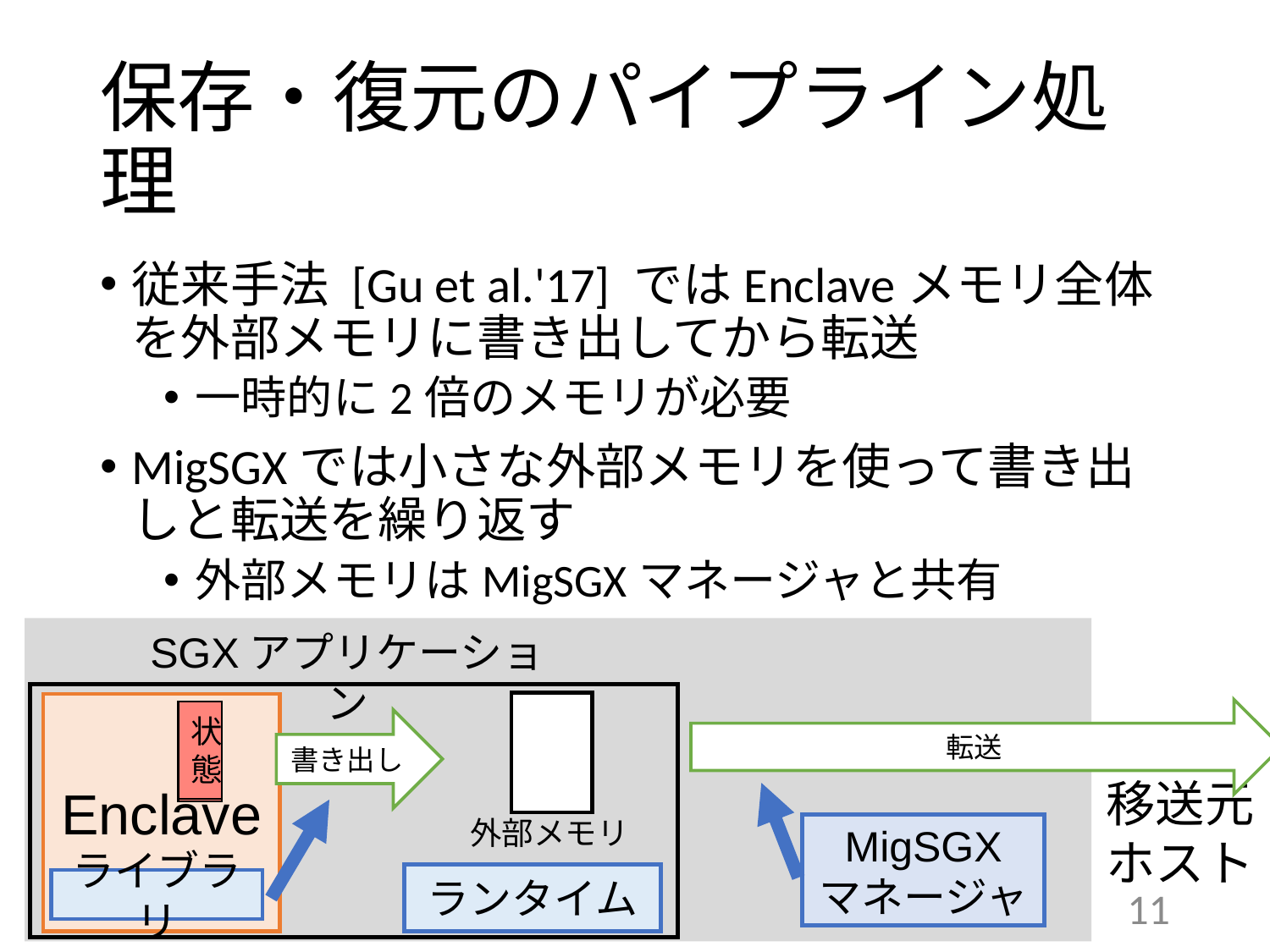

# 保存・復元のパイプライン処理
従来手法 [Gu et al.'17] ではEnclaveメモリ全体を外部メモリに書き出してから転送
一時的に2倍のメモリが必要
MigSGXでは小さな外部メモリを使って書き出しと転送を繰り返す
外部メモリはMigSGXマネージャと共有

SGXアプリケーション

Enclave
転送
状態
状態
状態
書き出し
移送元
ホスト
外部メモリ
MigSGX
マネージャ
ランタイム
ライブラリ
11